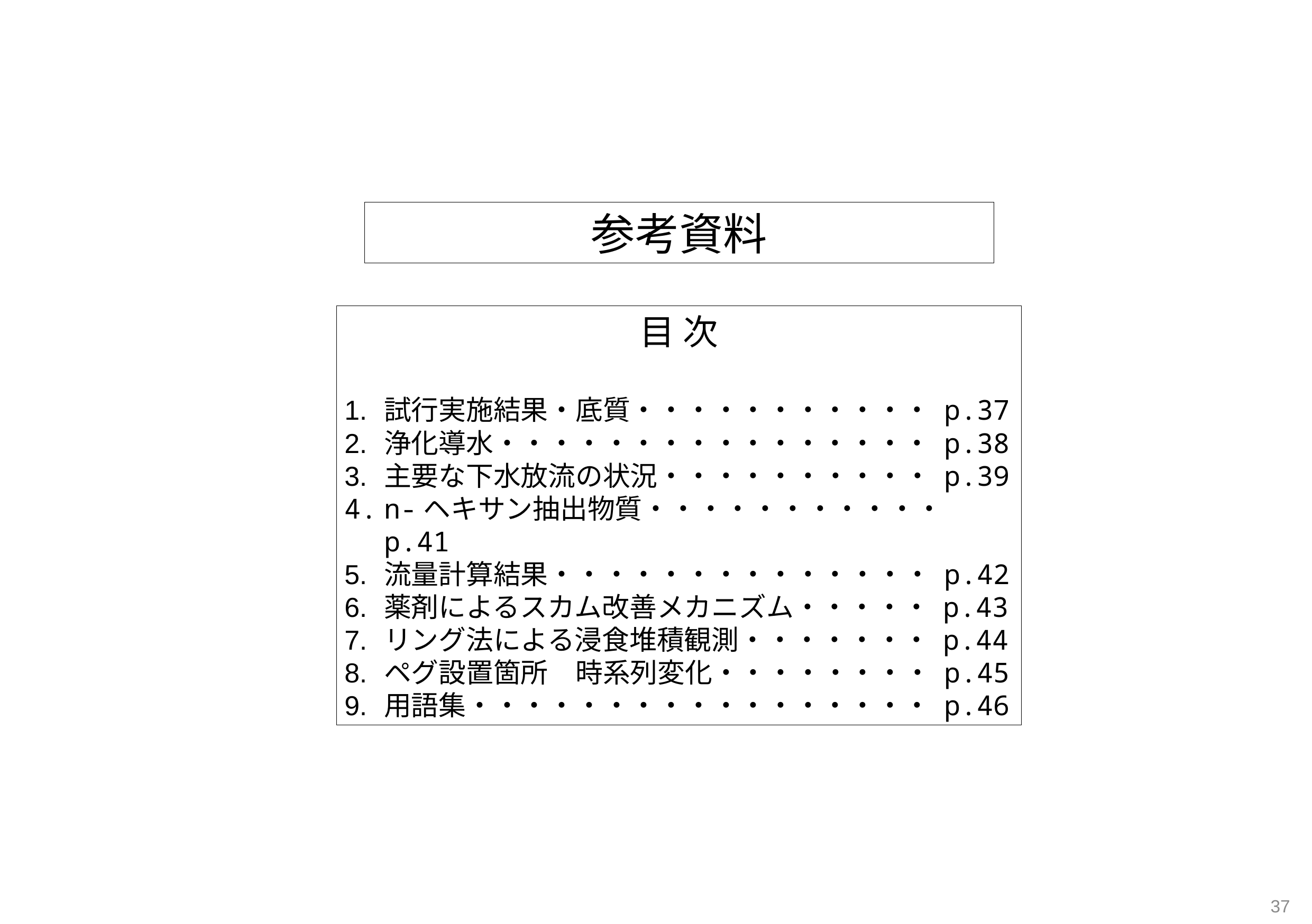

参考資料
目 次

試行実施結果・底質・・・・・・・・・・・ p.37
浄化導水・・・・・・・・・・・・・・・・ p.38
主要な下水放流の状況・・・・・・・・・・ p.39
n-ヘキサン抽出物質・・・・・・・・・・・ p.41
流量計算結果・・・・・・・・・・・・・・ p.42
薬剤によるスカム改善メカニズム・・・・・ p.43
リング法による浸食堆積観測・・・・・・・ p.44
ペグ設置箇所　時系列変化・・・・・・・・ p.45
用語集・・・・・・・・・・・・・・・・・ p.46
37